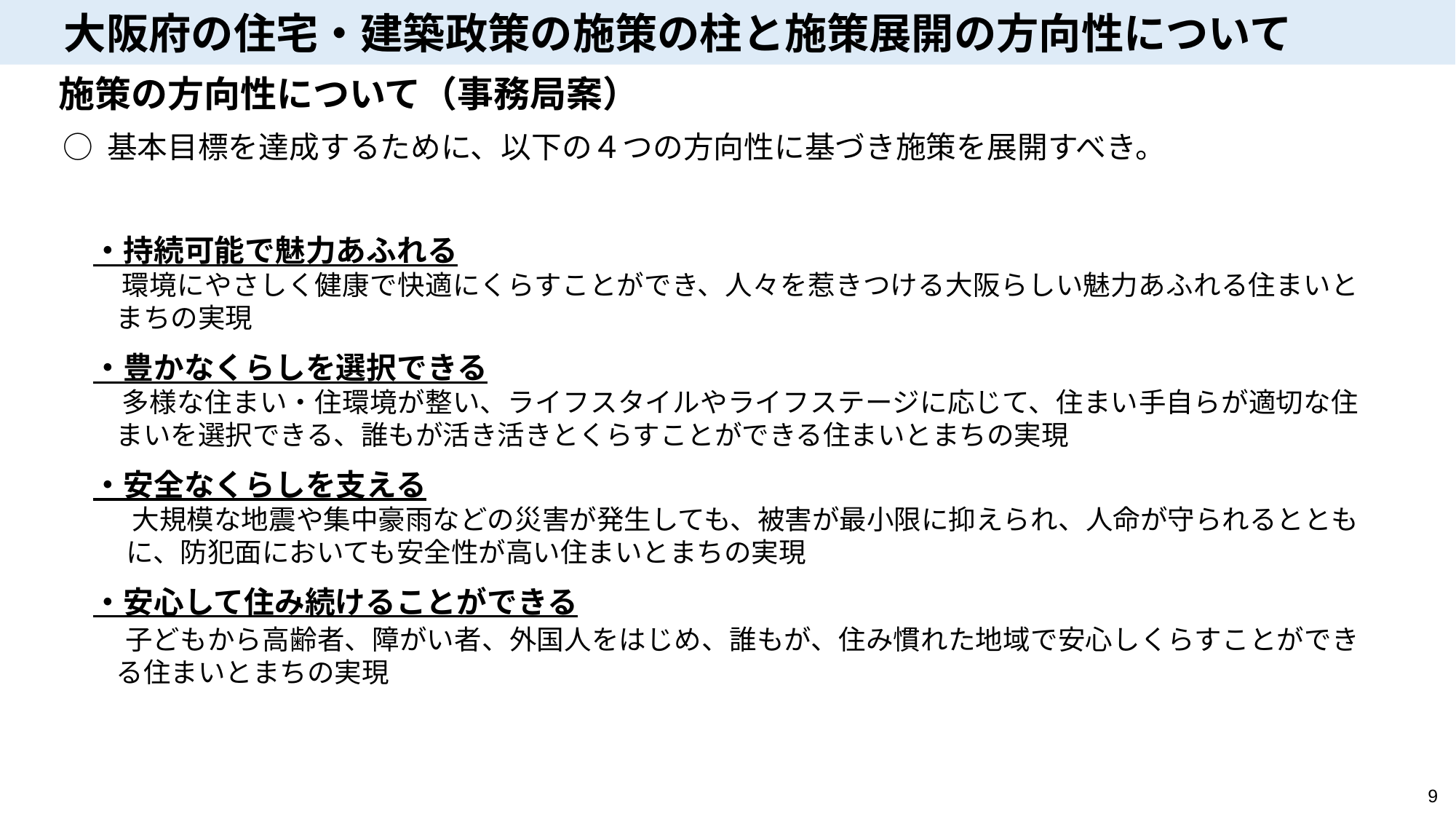

大阪府の住宅・建築政策の施策の柱と施策展開の方向性について
　施策の方向性について（事務局案）

○ 基本目標を達成するために、以下の４つの方向性に基づき施策を展開すべき。

　・持続可能で魅力あふれる
　環境にやさしく健康で快適にくらすことができ、人々を惹きつける大阪らしい魅力あふれる住まいとまちの実現
　・豊かなくらしを選択できる
　多様な住まい・住環境が整い、ライフスタイルやライフステージに応じて、住まい手自らが適切な住まいを選択できる、誰もが活き活きとくらすことができる住まいとまちの実現
　・安全なくらしを支える
　大規模な地震や集中豪雨などの災害が発生しても、被害が最小限に抑えられ、人命が守られるとともに、防犯面においても安全性が高い住まいとまちの実現
　・安心して住み続けることができる
　子どもから高齢者、障がい者、外国人をはじめ、誰もが、住み慣れた地域で安心しくらすことができる住まいとまちの実現
9